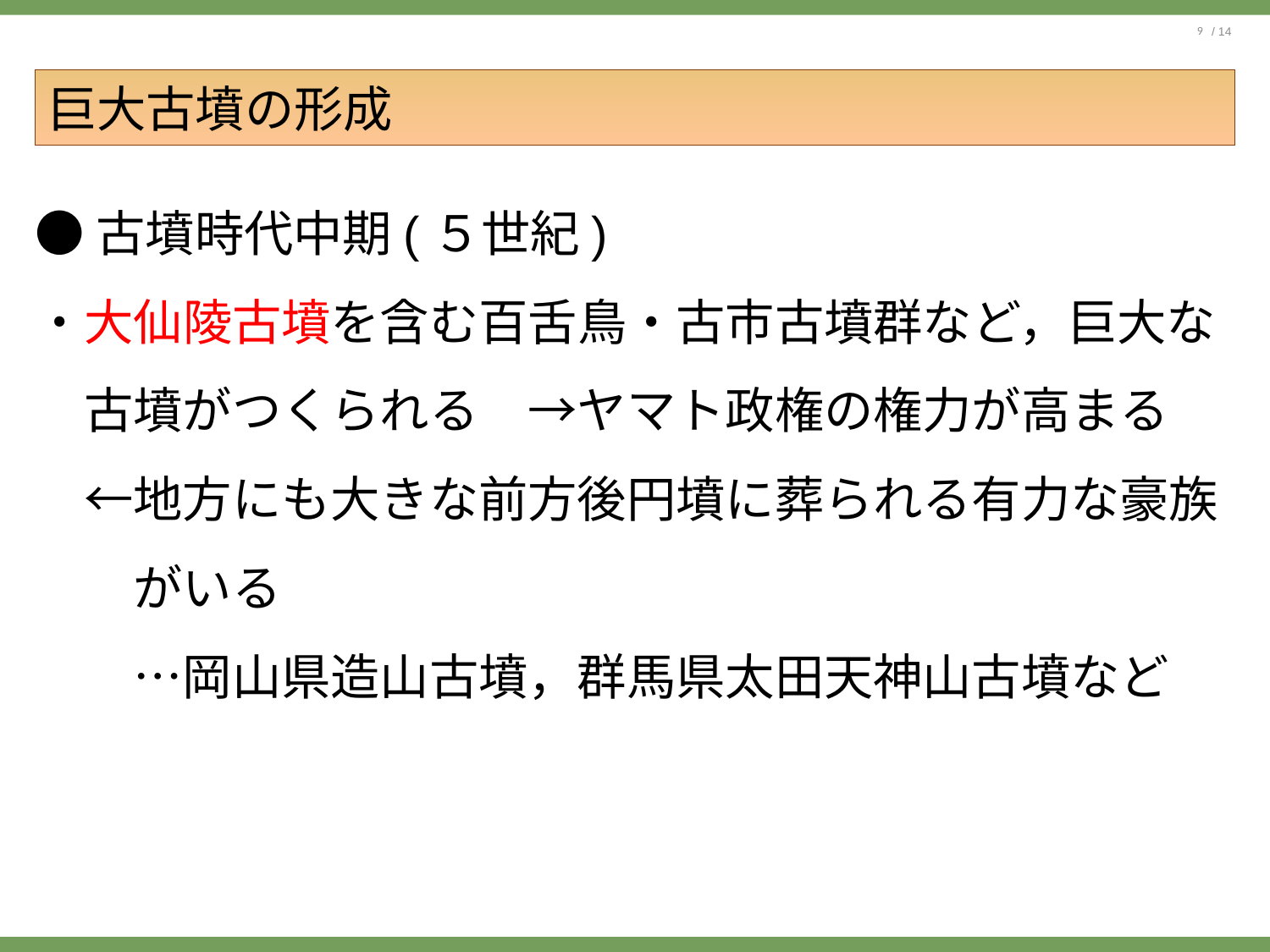

# 巨大古墳の形成
●古墳時代中期(５世紀)
・大仙陵古墳を含む百舌鳥・古市古墳群など，巨大な
　古墳がつくられる　→ヤマト政権の権力が高まる
　←地方にも大きな前方後円墳に葬られる有力な豪族
　　がいる
　　…岡山県造山古墳，群馬県太田天神山古墳など